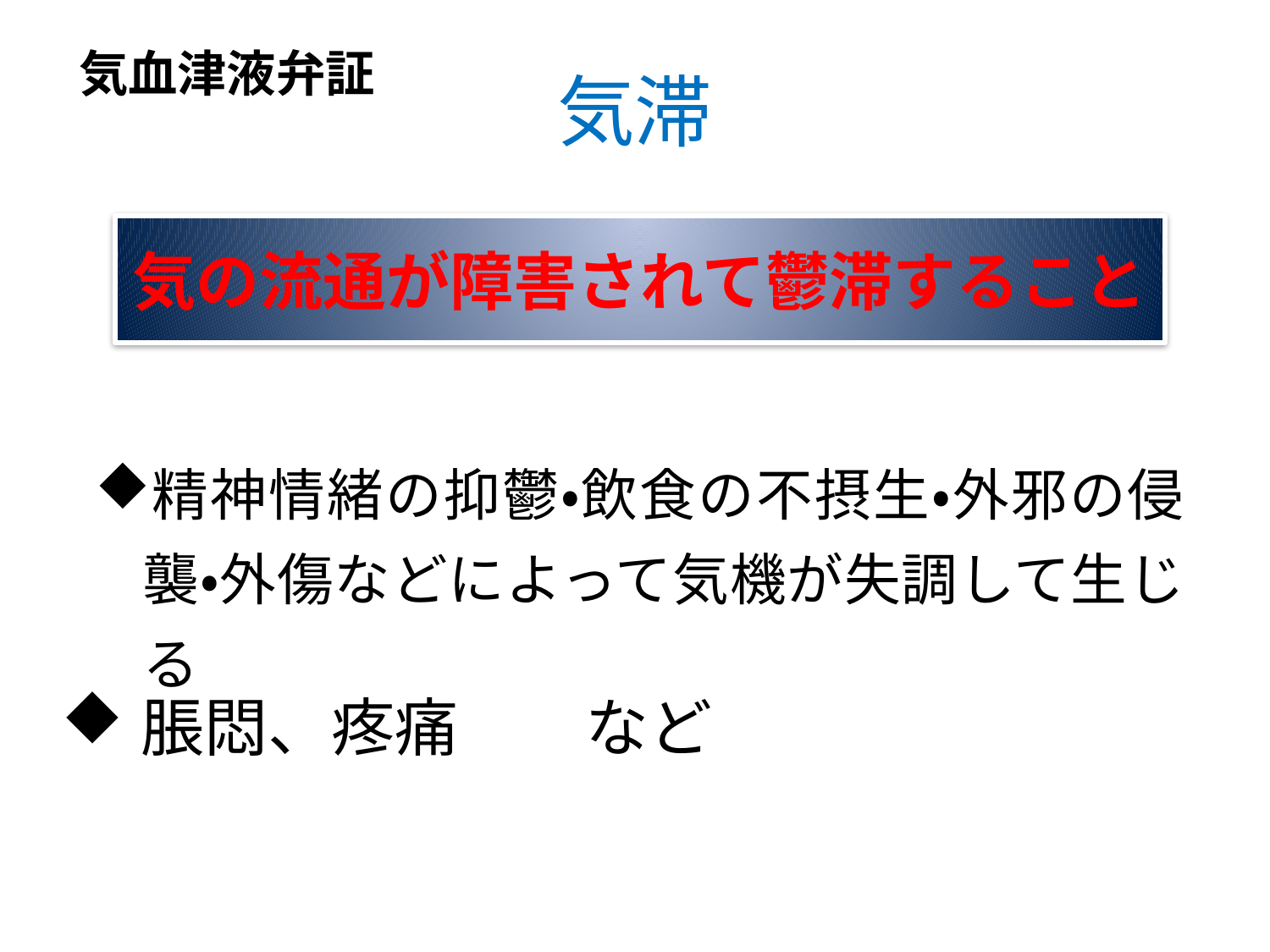

気血津液弁証
# 気滞
気の流通が障害されて鬱滞すること
精神情緒の抑鬱・飲食の不摂生・外邪の侵襲・外傷などによって気機が失調して生じる
脹悶、疼痛　　など